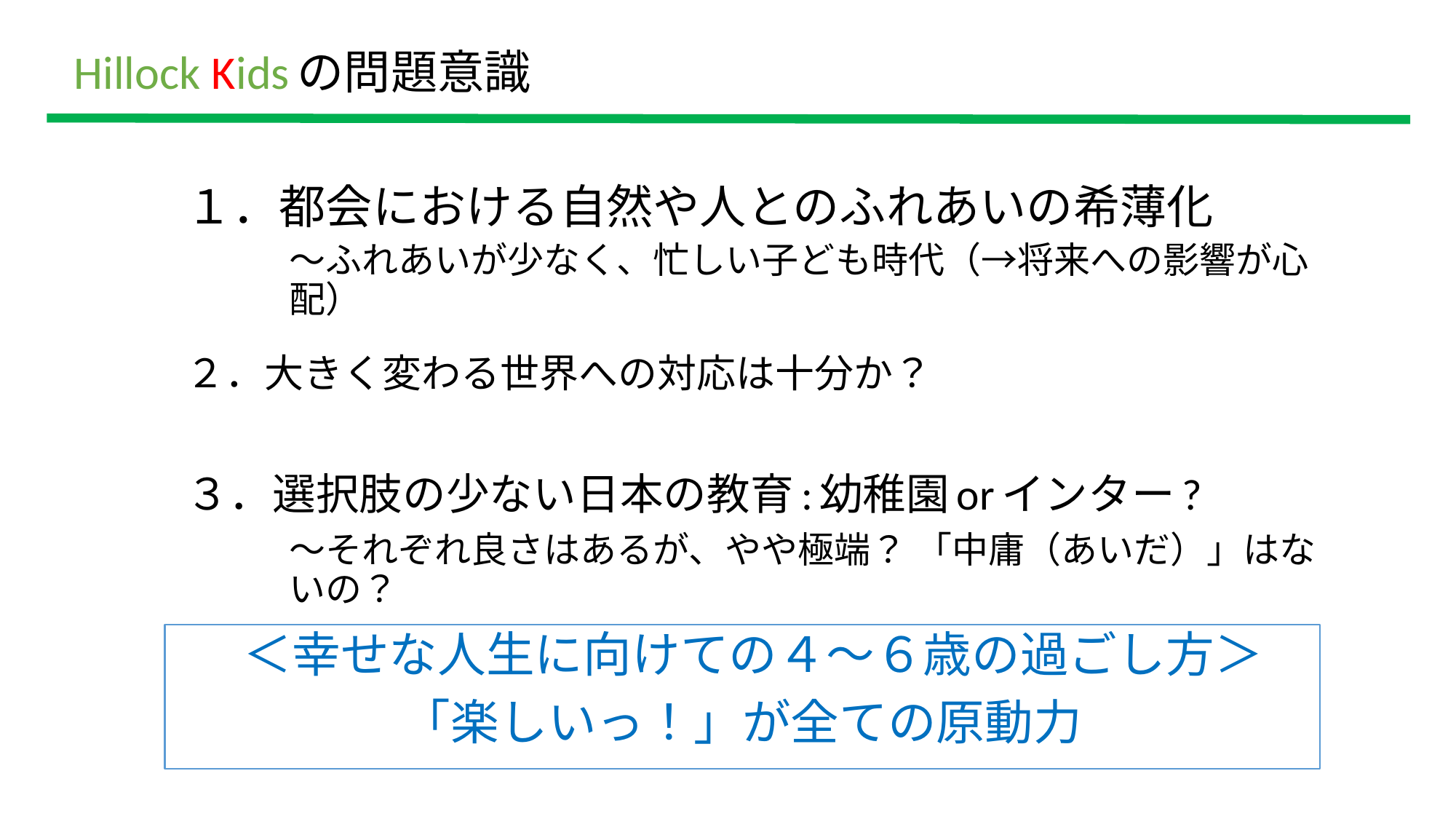

# Hillock Kidsの問題意識
１．都会における自然や人とのふれあいの希薄化

～ふれあいが少なく、忙しい子ども時代（→将来への影響が心配）

２．大きく変わる世界への対応は十分か？
３．選択肢の少ない日本の教育:幼稚園orインター?

～それぞれ良さはあるが、やや極端？ 「中庸（あいだ）」はないの？
 ＜幸せな人生に向けての４～６歳の過ごし方＞
「楽しいっ！」が全ての原動力